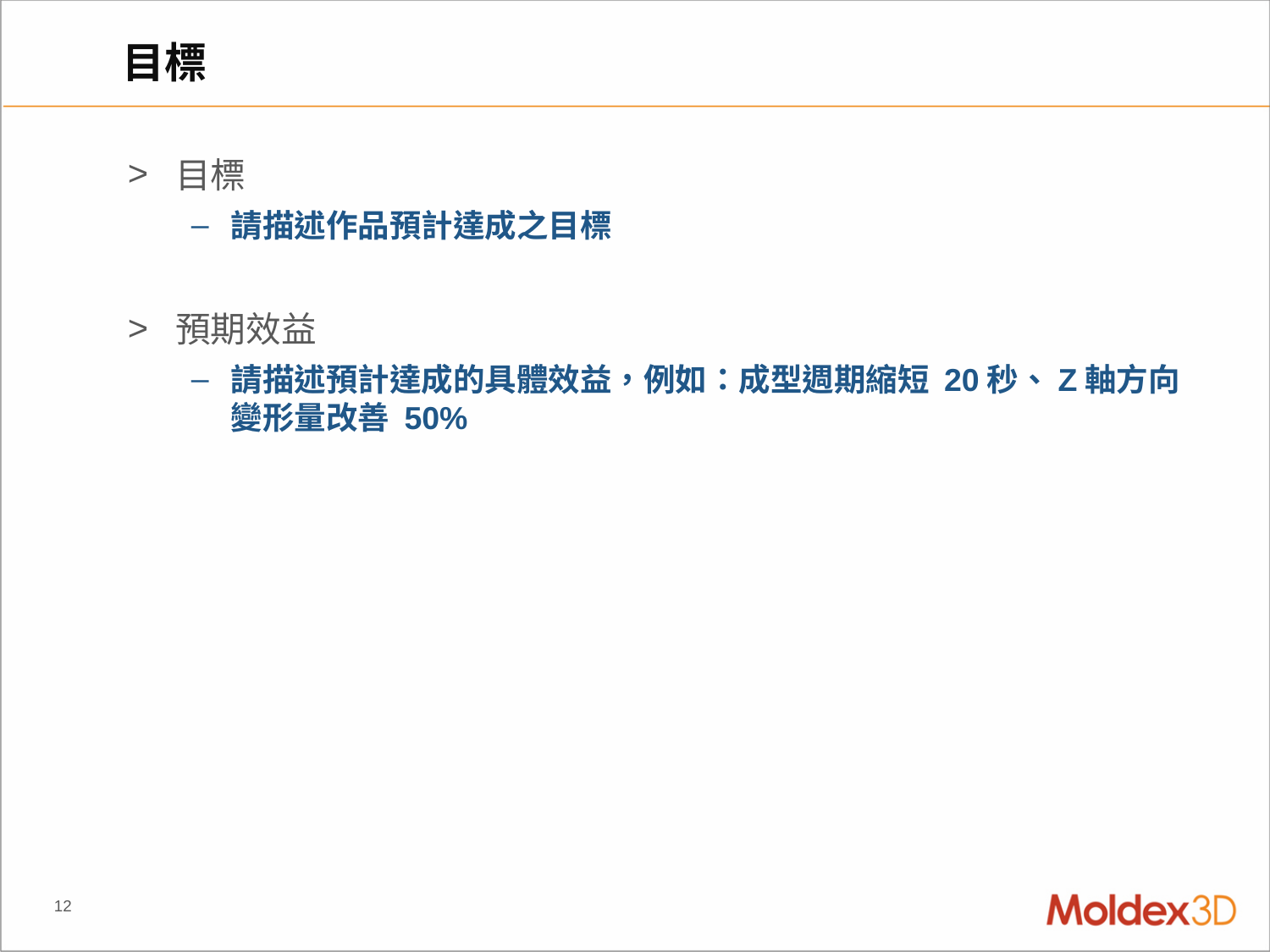

# 目標
目標
請描述作品預計達成之目標

預期效益
請描述預計達成的具體效益，例如：成型週期縮短 20秒、Z軸方向變形量改善 50%